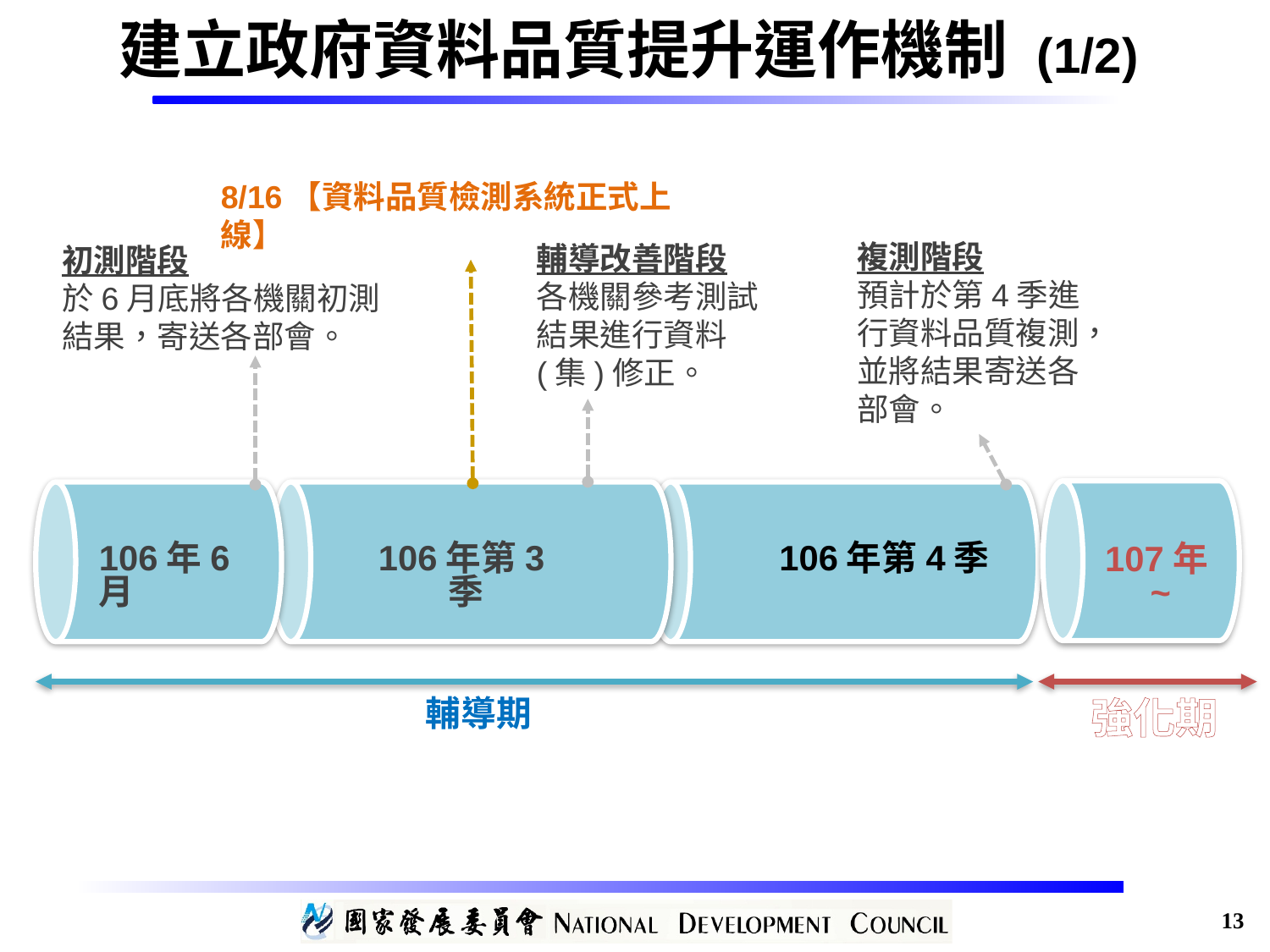

# 建立政府資料品質提升運作機制 (1/2)
8/16【資料品質檢測系統正式上線】
複測階段
預計於第4季進行資料品質複測，並將結果寄送各部會。
輔導改善階段
各機關參考測試結果進行資料(集)修正。
初測階段
於6月底將各機關初測結果，寄送各部會。

106年第4季
106年6月
106年第3季
107年~
強化期
輔導期
13